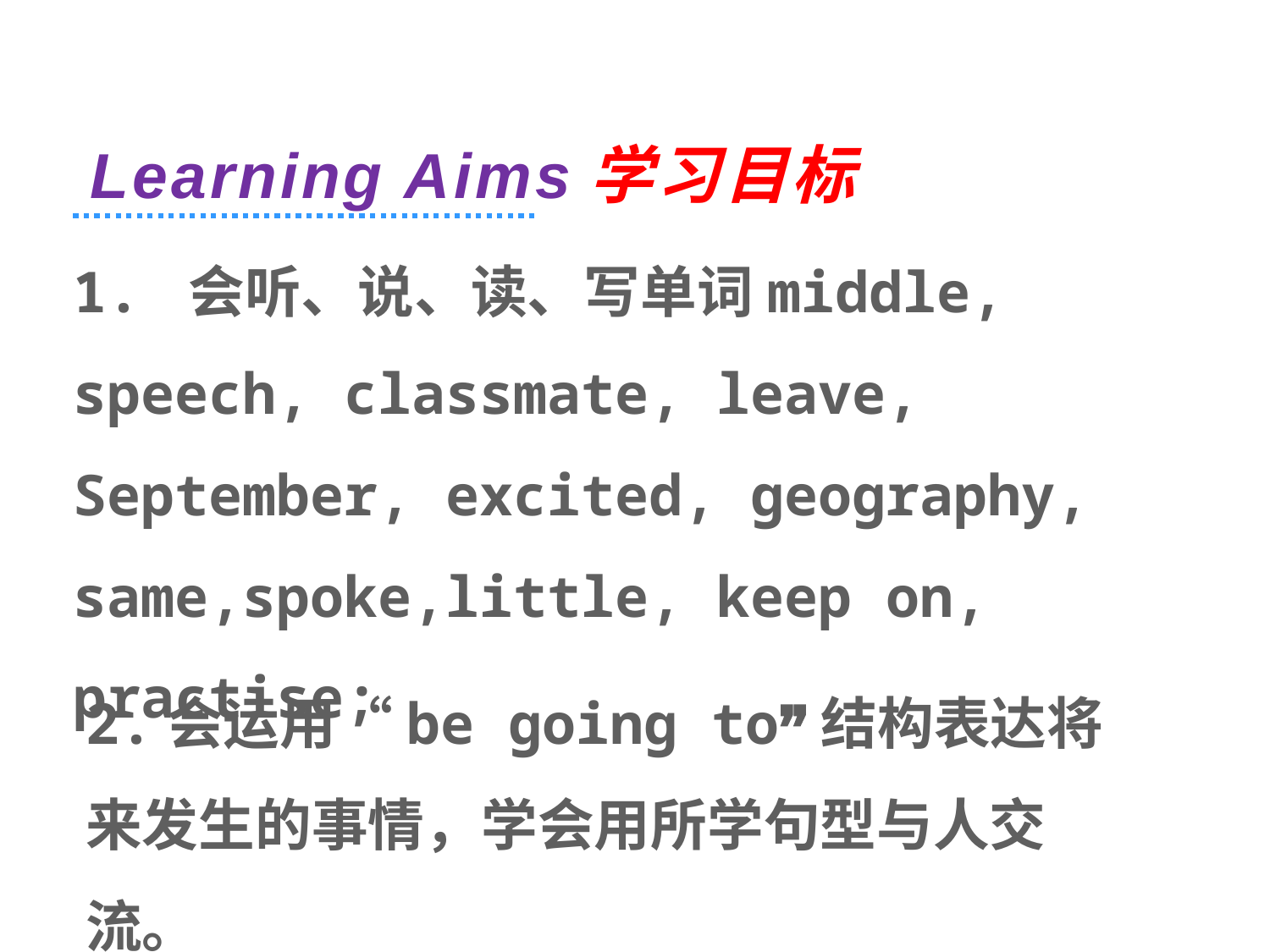

# Learning Aims学习目标
1. 会听、说、读、写单词middle, speech, classmate, leave, September, excited, geography, same,spoke,little, keep on, practise;
2.会运用“be going to”结构表达将来发生的事情，学会用所学句型与人交流。